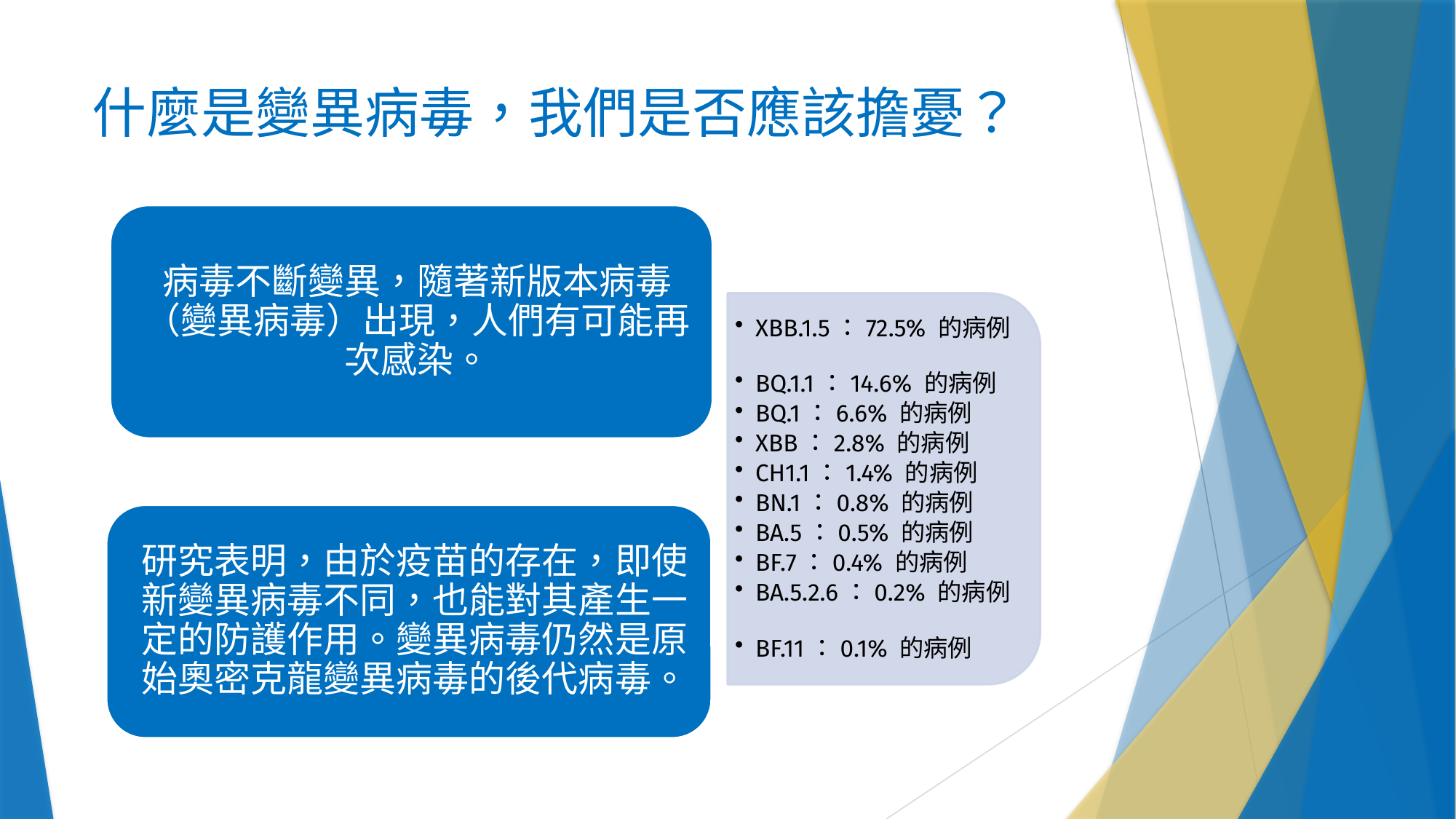

# 什麼是變異病毒，我們是否應該擔憂？
XBB.1.5：72.5% 的病例
BQ.1.1：14.6% 的病例
BQ.1：6.6% 的病例
XBB：2.8% 的病例
CH1.1：1.4% 的病例
BN.1：0.8% 的病例
BA.5：0.5% 的病例
BF.7：0.4% 的病例
BA.5.2.6：0.2% 的病例
BF.11：0.1% 的病例
病毒不斷變異，隨著新版本病毒（變異病毒）出現，人們有可能再次感染。
研究表明，由於疫苗的存在，即使新變異病毒不同，也能對其產生一定的防護作用。變異病毒仍然是原始奧密克龍變異病毒的後代病毒。